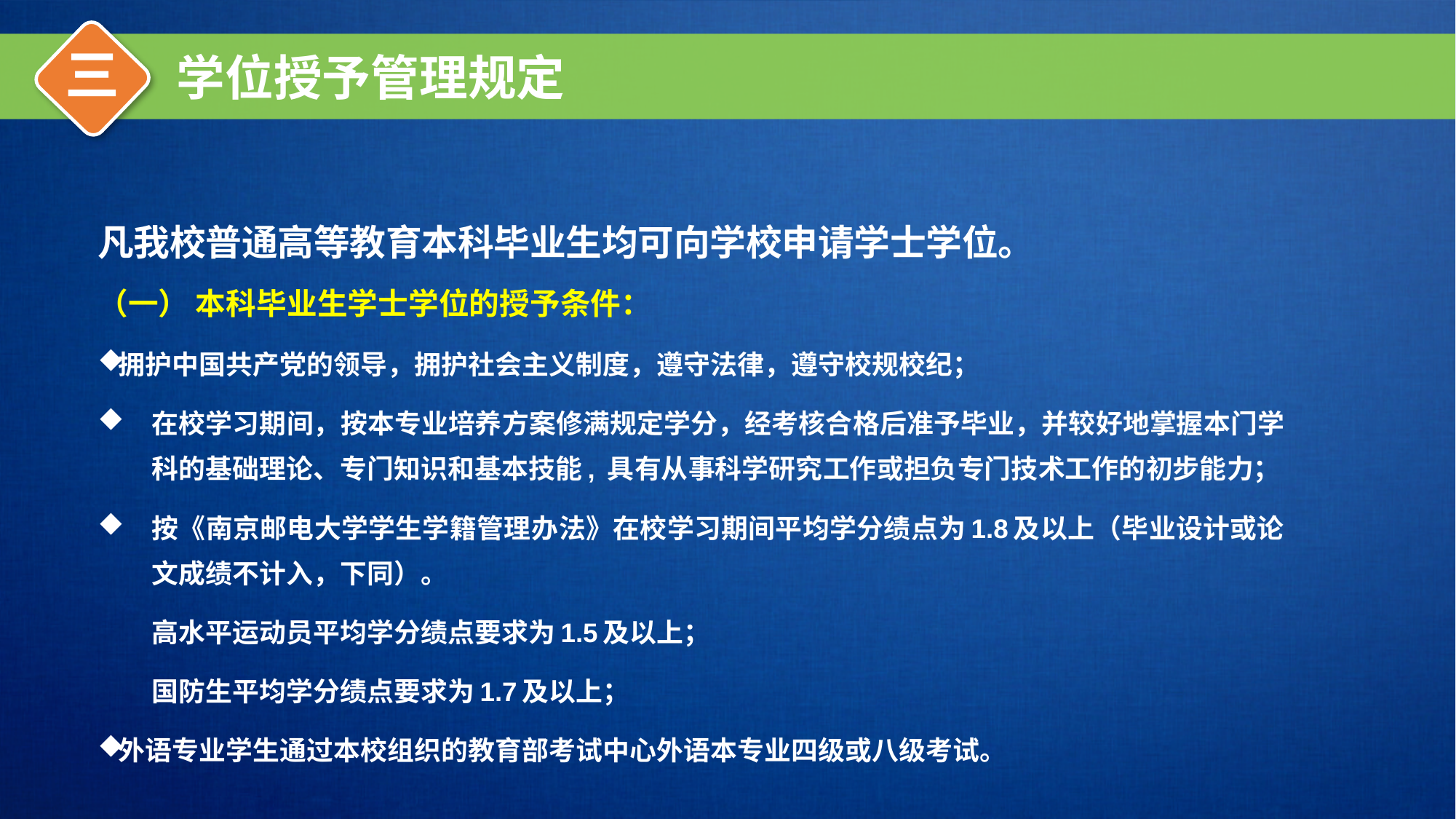

三

学位授予管理规定
凡我校普通高等教育本科毕业生均可向学校申请学士学位。
（一） 本科毕业生学士学位的授予条件：
拥护中国共产党的领导，拥护社会主义制度，遵守法律，遵守校规校纪；
在校学习期间，按本专业培养方案修满规定学分，经考核合格后准予毕业，并较好地掌握本门学科的基础理论、专门知识和基本技能, 具有从事科学研究工作或担负专门技术工作的初步能力；
按《南京邮电大学学生学籍管理办法》在校学习期间平均学分绩点为1.8及以上（毕业设计或论文成绩不计入，下同）。
高水平运动员平均学分绩点要求为1.5及以上；
国防生平均学分绩点要求为1.7及以上；
外语专业学生通过本校组织的教育部考试中心外语本专业四级或八级考试。